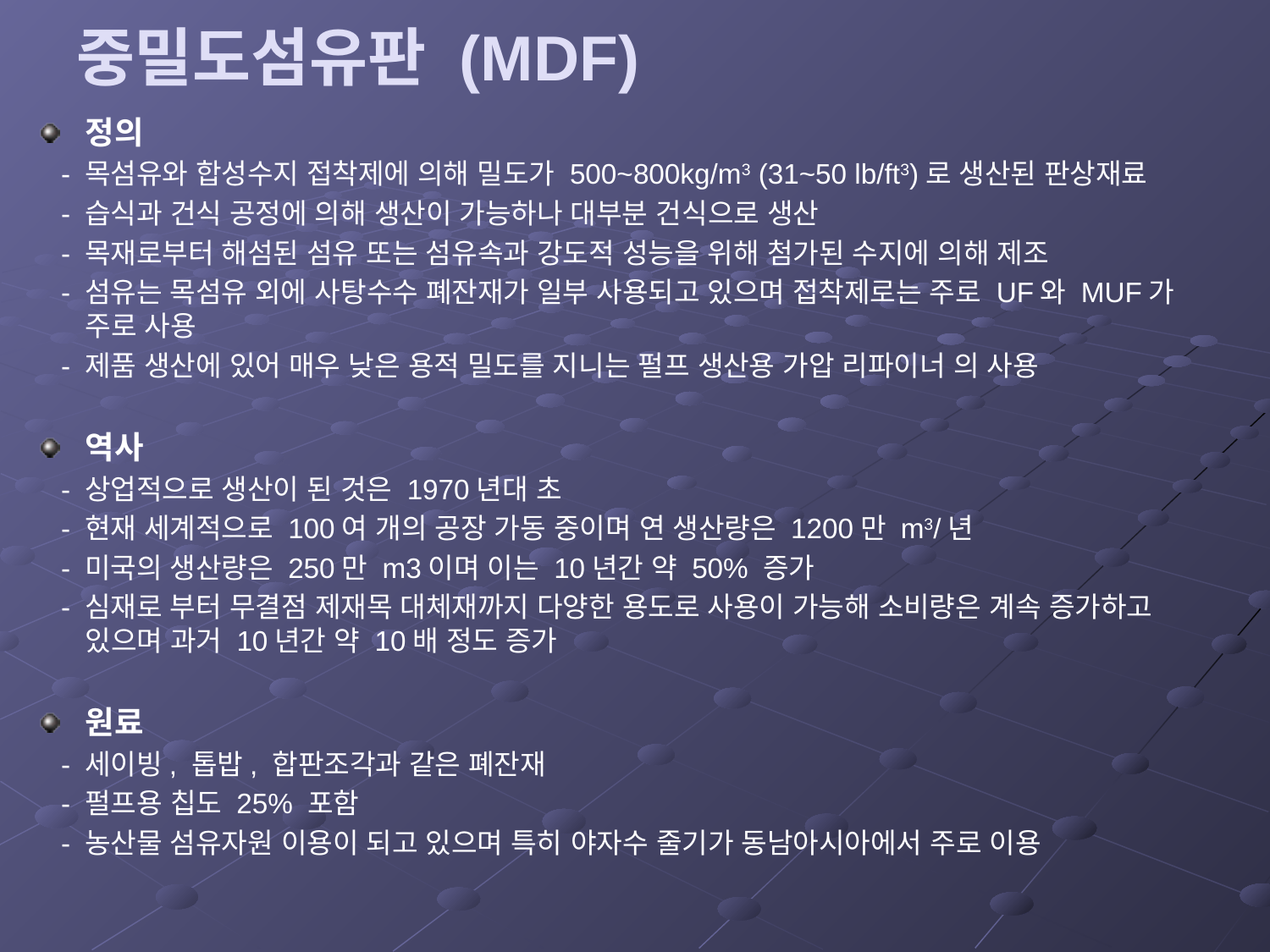

# 중밀도섬유판 (MDF)
정의
   - 목섬유와 합성수지 접착제에 의해 밀도가 500~800kg/m3 (31~50 lb/ft3)로 생산된 판상재료
   - 습식과 건식 공정에 의해 생산이 가능하나 대부분 건식으로 생산
   - 목재로부터 해섬된 섬유 또는 섬유속과 강도적 성능을 위해 첨가된 수지에 의해 제조
   - 섬유는 목섬유 외에 사탕수수 폐잔재가 일부 사용되고 있으며 접착제로는 주로 UF와 MUF가 주로 사용
   - 제품 생산에 있어 매우 낮은 용적 밀도를 지니는 펄프 생산용 가압 리파이너 의 사용

역사
   - 상업적으로 생산이 된 것은 1970년대 초
   - 현재 세계적으로 100여 개의 공장 가동 중이며 연 생산량은 1200만 m3/년
   - 미국의 생산량은 250만 m3이며 이는 10년간 약 50% 증가
   - 심재로 부터 무결점 제재목 대체재까지 다양한 용도로 사용이 가능해 소비량은 계속 증가하고 있으며 과거 10년간 약 10배 정도 증가

원료
   - 세이빙, 톱밥, 합판조각과 같은 폐잔재
   - 펄프용 칩도 25% 포함
   - 농산물 섬유자원 이용이 되고 있으며 특히 야자수 줄기가 동남아시아에서 주로 이용